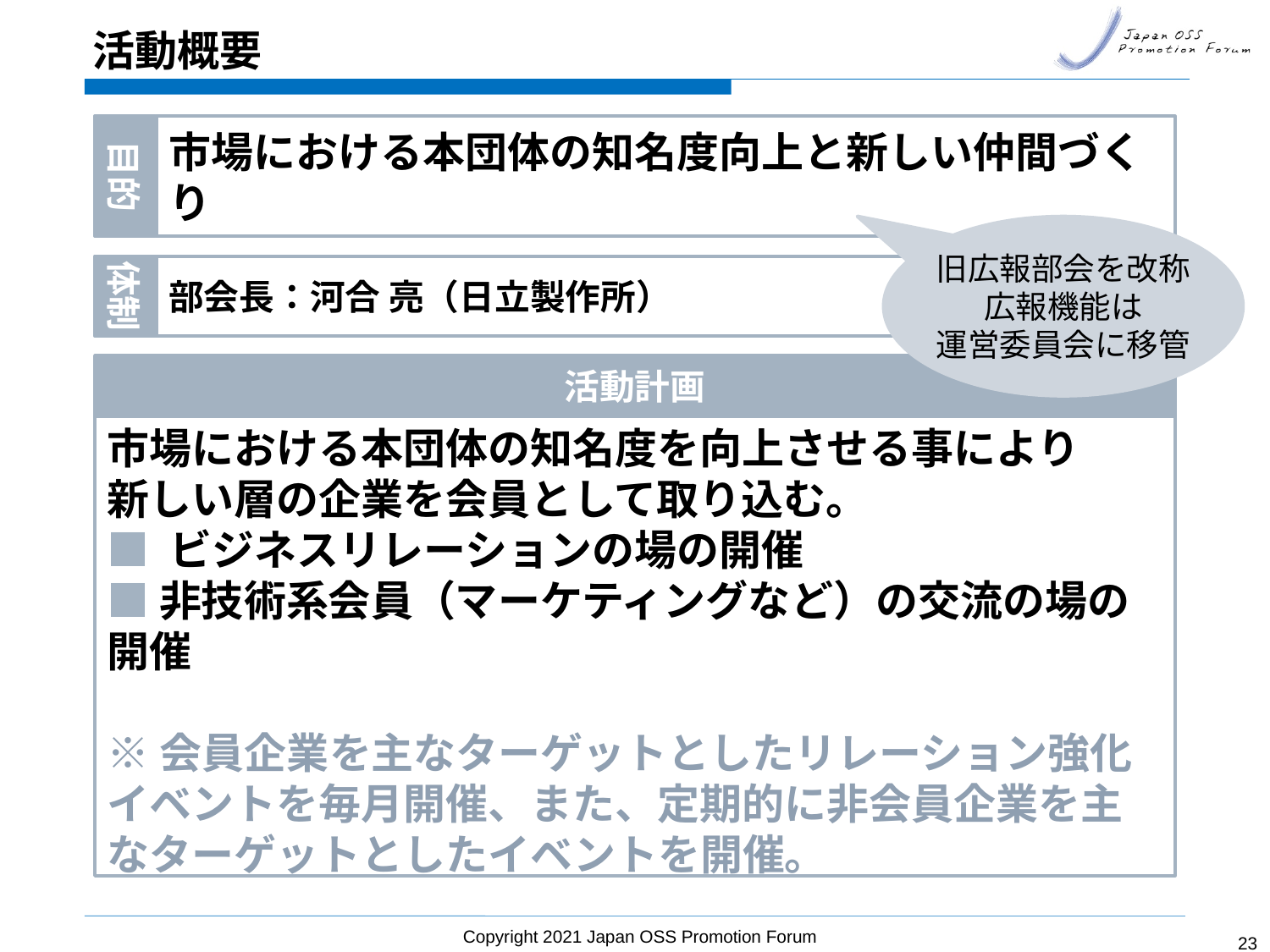

# 活動概要
目的
市場における本団体の知名度向上と新しい仲間づくり
旧広報部会を改称
広報機能は
運営委員会に移管
部会長：河合 亮（日立製作所）
体制
活動計画
市場における本団体の知名度を向上させる事により
新しい層の企業を会員として取り込む。
■ ビジネスリレーションの場の開催
■ 非技術系会員（マーケティングなど）の交流の場の開催

※会員企業を主なターゲットとしたリレーション強化イベントを毎月開催、また、定期的に非会員企業を主なターゲットとしたイベントを開催。
Copyright 2021 Japan OSS Promotion Forum
23